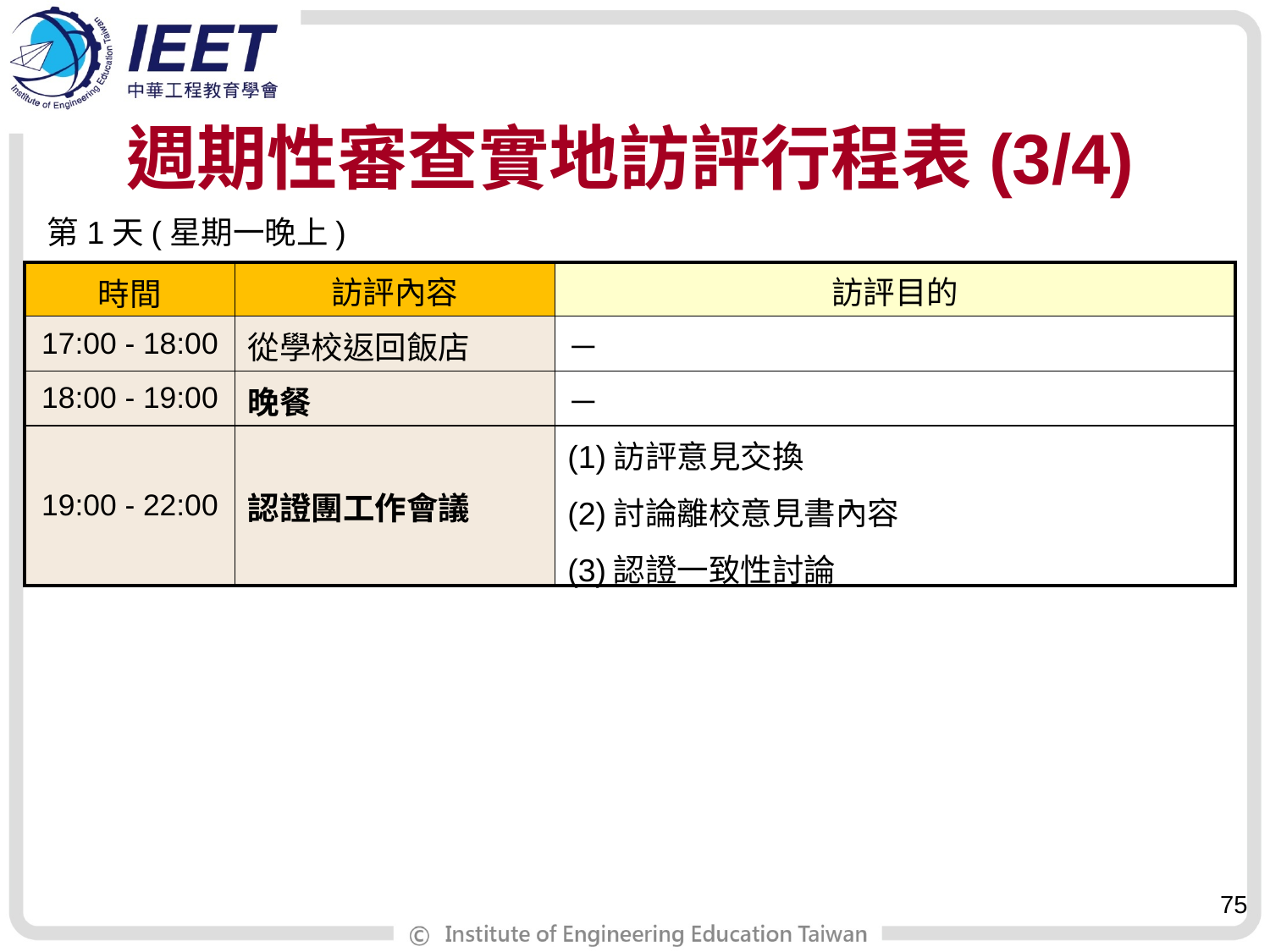

週期性審查實地訪評行程表(3/4)
第1天(星期一晚上)
| 時間 | 訪評內容 | 訪評目的 |
| --- | --- | --- |
| 17:00 - 18:00 | 從學校返回飯店 | － |
| 18:00 - 19:00 | 晚餐 | － |
| 19:00 - 22:00 | 認證團工作會議 | (1)訪評意見交換 (2)討論離校意見書內容 (3)認證一致性討論 |
75